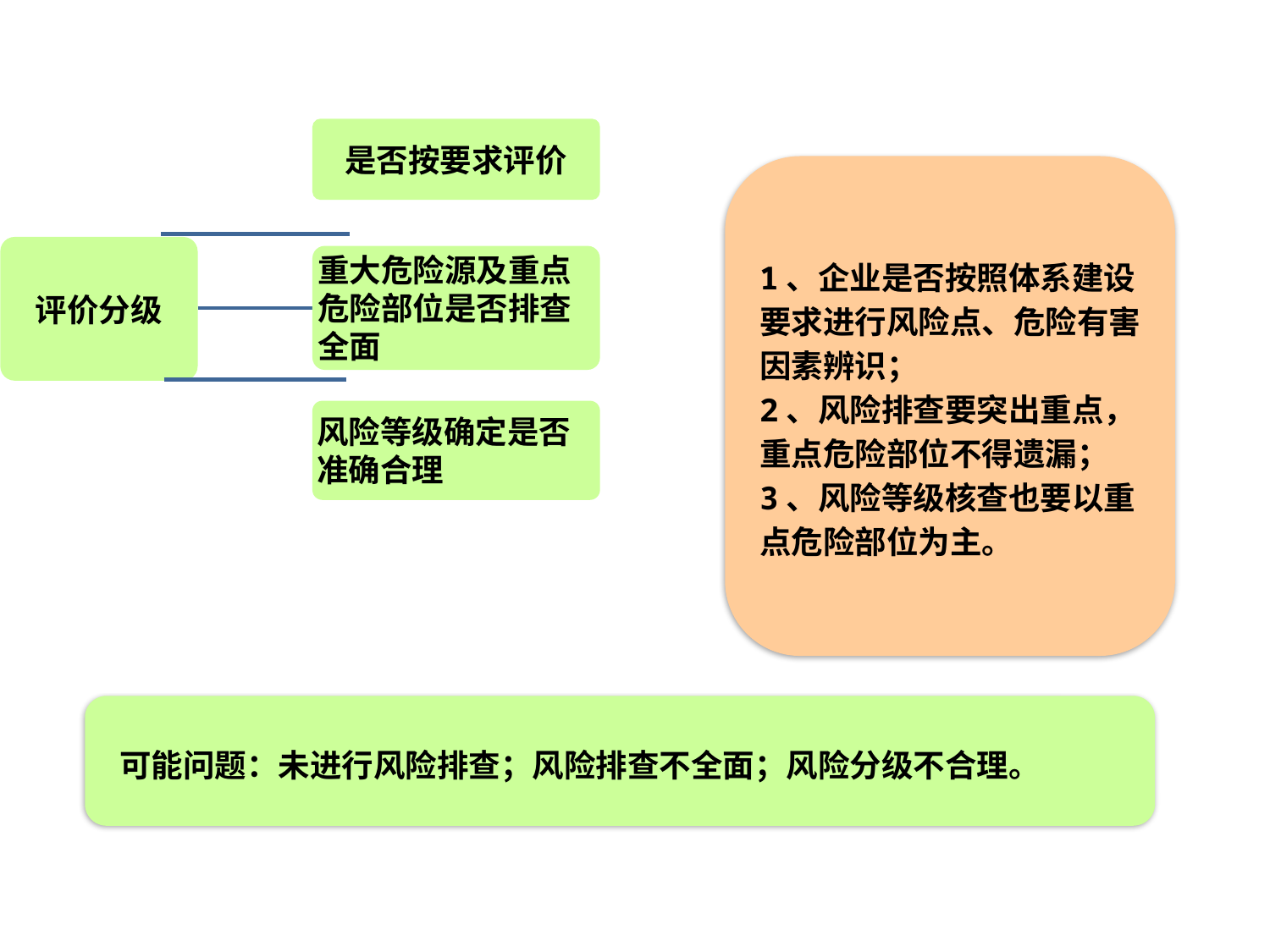

评价分级
是否按要求评价
重大危险源及重点危险部位是否排查全面
风险等级确定是否准确合理
1、企业是否按照体系建设要求进行风险点、危险有害因素辨识；
2、风险排查要突出重点，重点危险部位不得遗漏；
3、风险等级核查也要以重点危险部位为主。

 可能问题：未进行风险排查；风险排查不全面；风险分级不合理。
2017年11月 莱芜